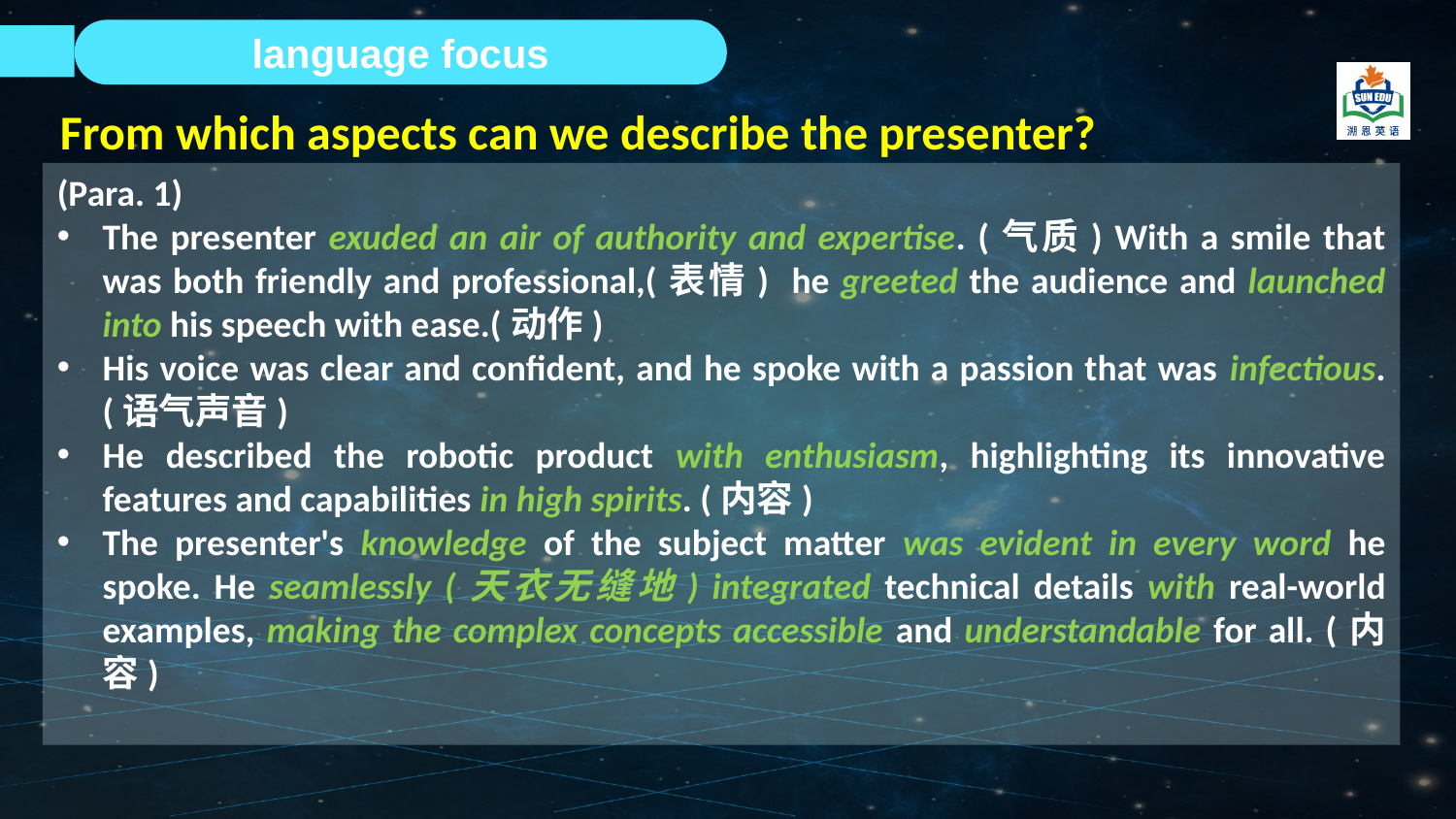

language focus
From which aspects can we describe the presenter?
(Para. 1)
The presenter exuded an air of authority and expertise. (气质) With a smile that was both friendly and professional,(表情)  he greeted the audience and launched into his speech with ease.(动作)
His voice was clear and confident, and he spoke with a passion that was infectious.(语气声音)
He described the robotic product with enthusiasm, highlighting its innovative features and capabilities in high spirits. (内容)
The presenter's knowledge of the subject matter was evident in every word he spoke. He seamlessly (天衣无缝地) integrated technical details with real-world examples, making the complex concepts accessible and understandable for all. (内容)